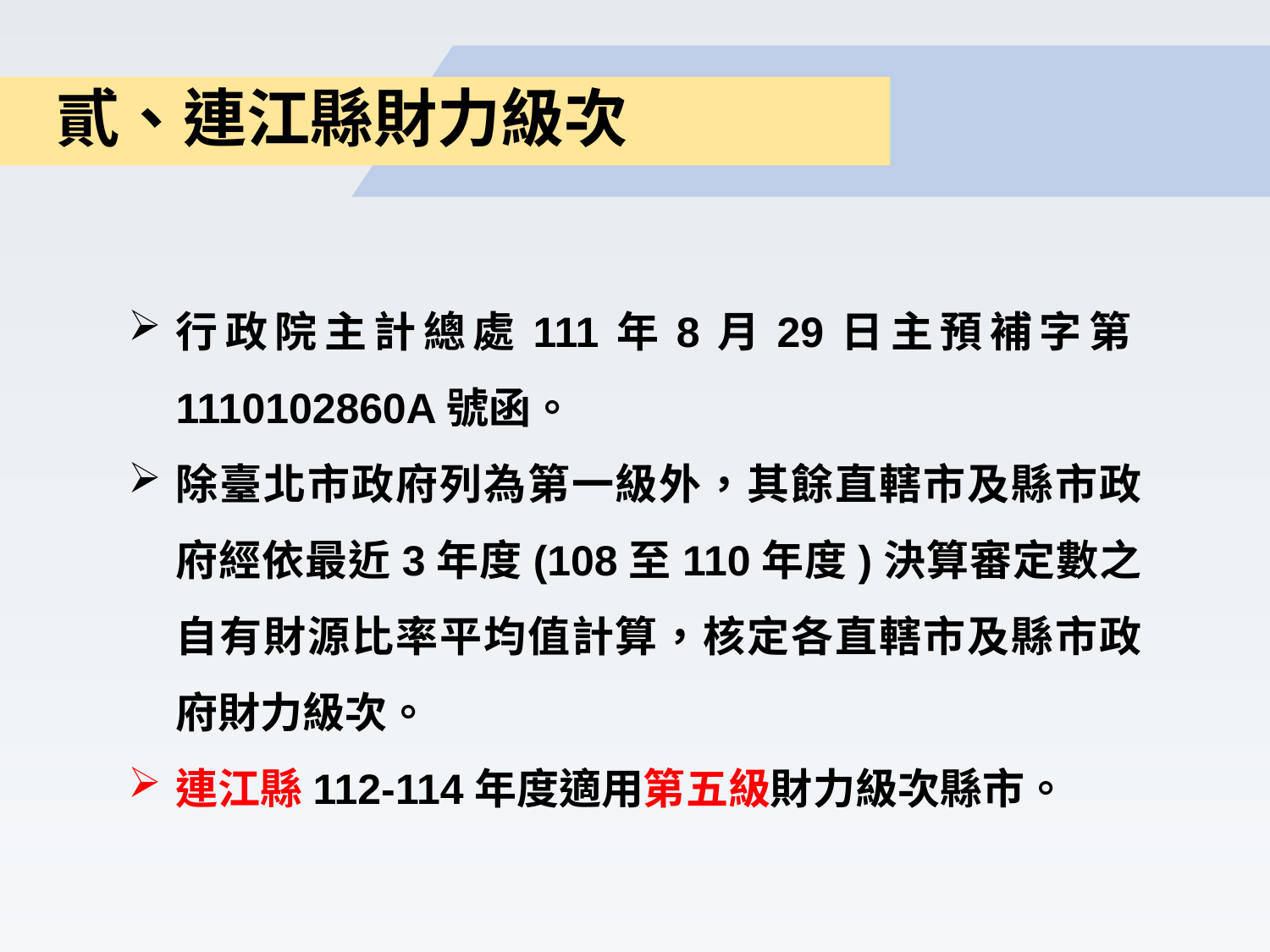

# 貳、連江縣財力級次
行政院主計總處111年8月29日主預補字第1110102860A號函。
除臺北市政府列為第一級外，其餘直轄市及縣市政府經依最近3年度(108至110年度)決算審定數之自有財源比率平均值計算，核定各直轄市及縣市政府財力級次。
連江縣112-114年度適用第五級財力級次縣市。